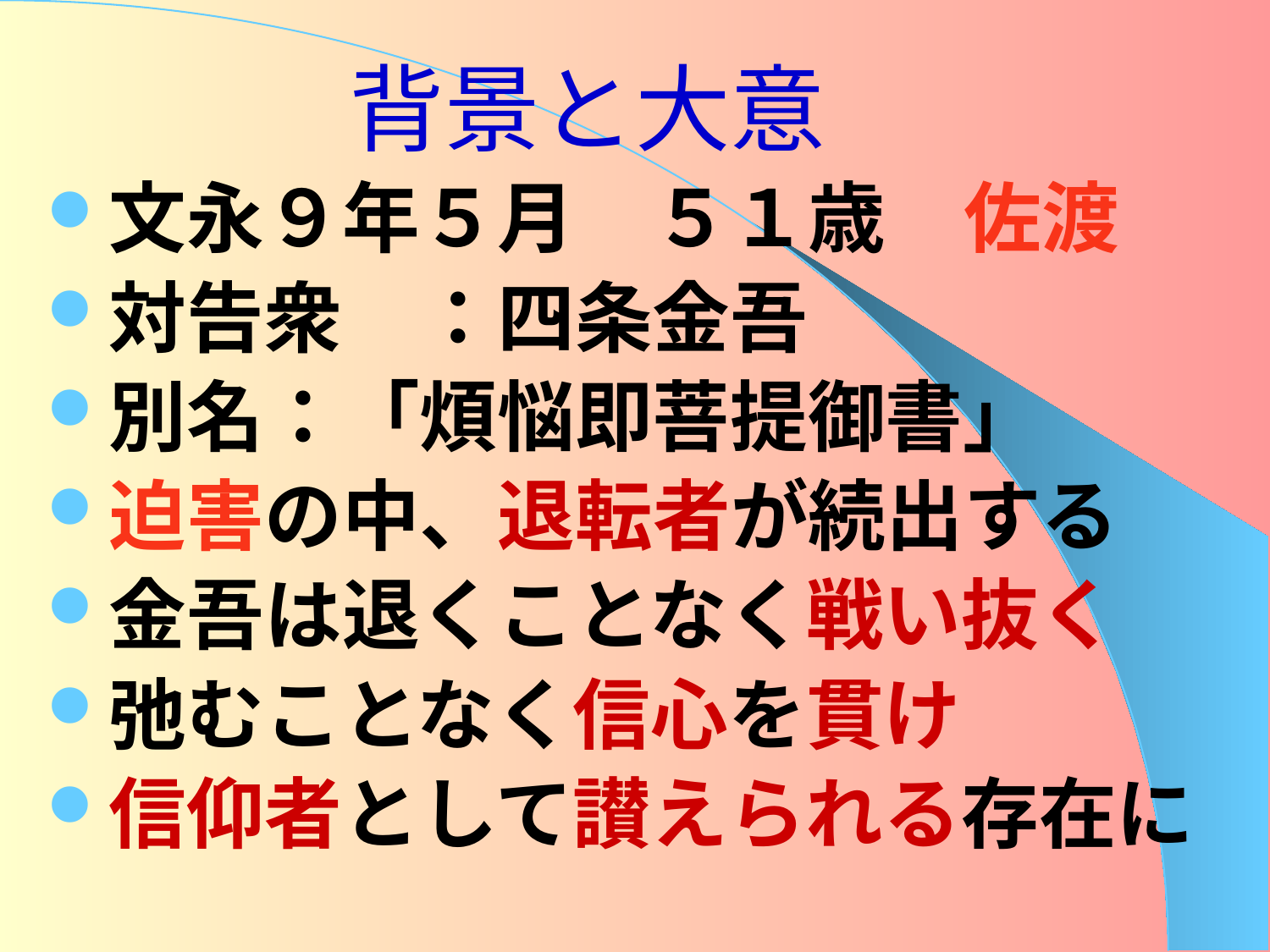

# 背景と大意
文永９年５月　５１歳　佐渡
対告衆　：四条金吾
別名：「煩悩即菩提御書」
迫害の中、退転者が続出する
金吾は退くことなく戦い抜く
弛むことなく信心を貫け
信仰者として讃えられる存在に